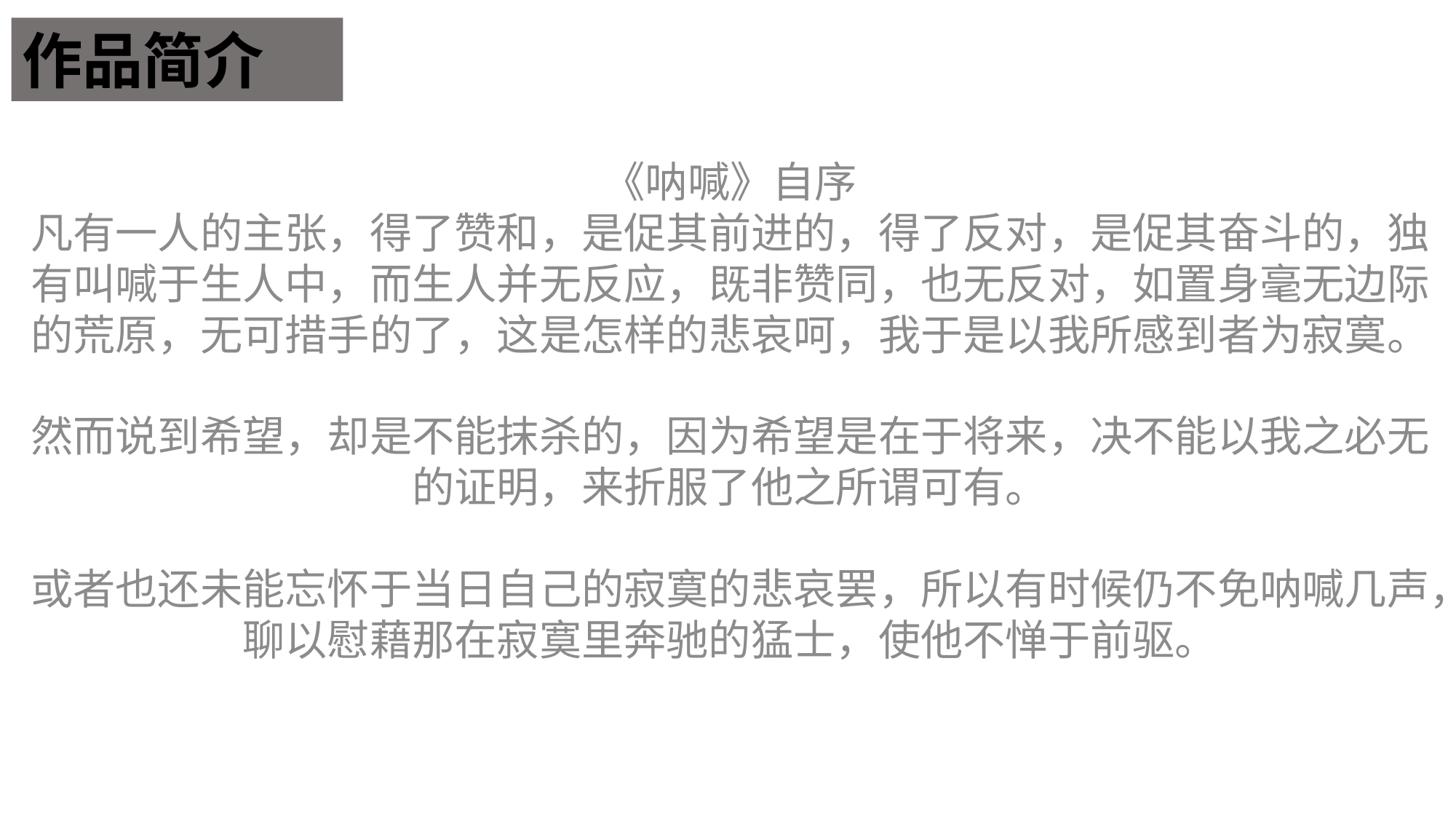

作品简介
《呐喊》自序
凡有一人的主张，得了赞和，是促其前进的，得了反对，是促其奋斗的，独有叫喊于生人中，而生人并无反应，既非赞同，也无反对，如置身毫无边际的荒原，无可措手的了，这是怎样的悲哀呵，我于是以我所感到者为寂寞。

然而说到希望，却是不能抹杀的，因为希望是在于将来，决不能以我之必无的证明，来折服了他之所谓可有。

或者也还未能忘怀于当日自己的寂寞的悲哀罢，所以有时候仍不免呐喊几声，聊以慰藉那在寂寞里奔驰的猛士，使他不惮于前驱。